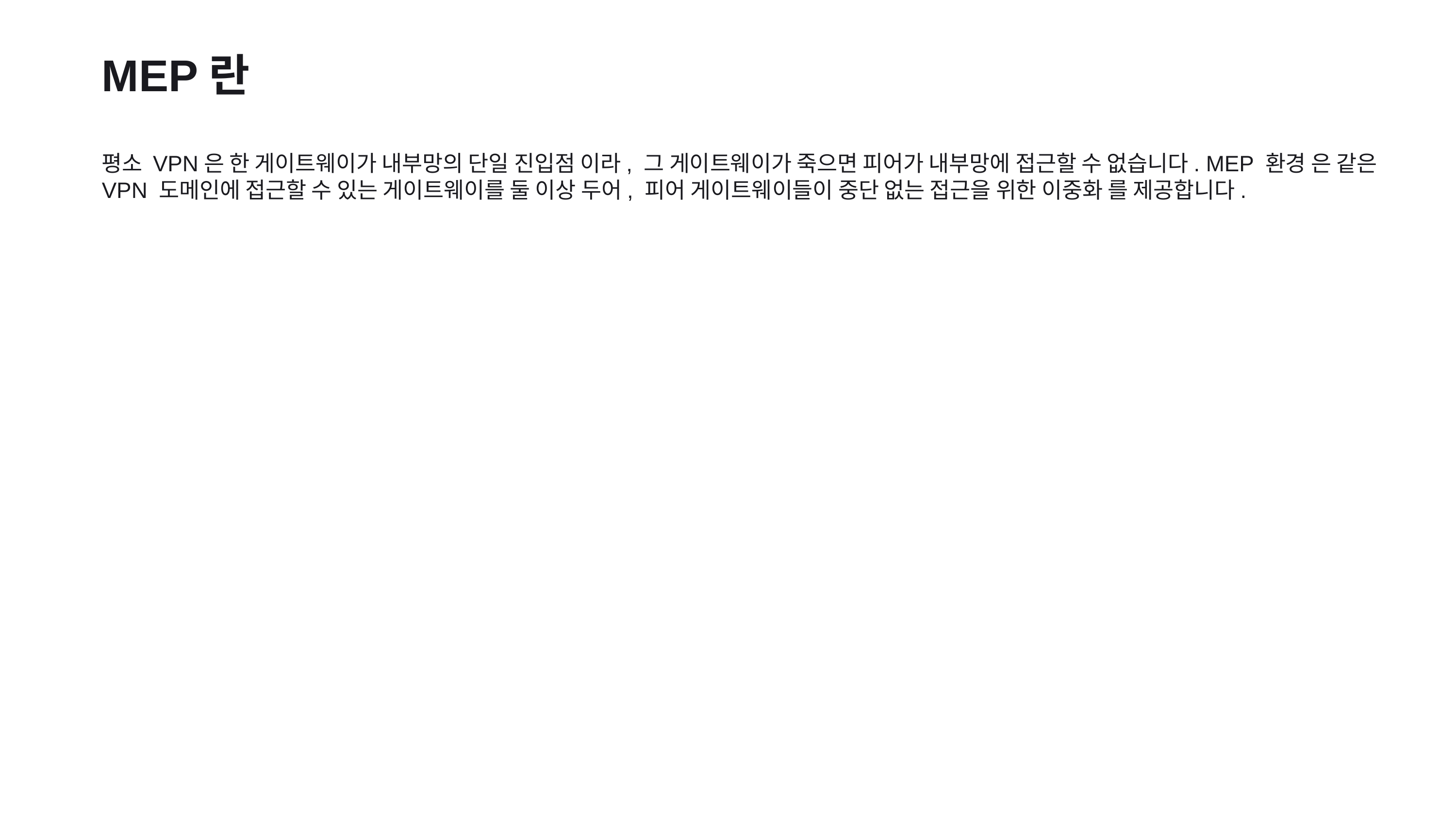

MEP란
평소 VPN은 한 게이트웨이가 내부망의 단일 진입점 이라, 그 게이트웨이가 죽으면 피어가 내부망에 접근할 수 없습니다. MEP 환경 은 같은 VPN 도메인에 접근할 수 있는 게이트웨이를 둘 이상 두어, 피어 게이트웨이들이 중단 없는 접근을 위한 이중화 를 제공합니다.